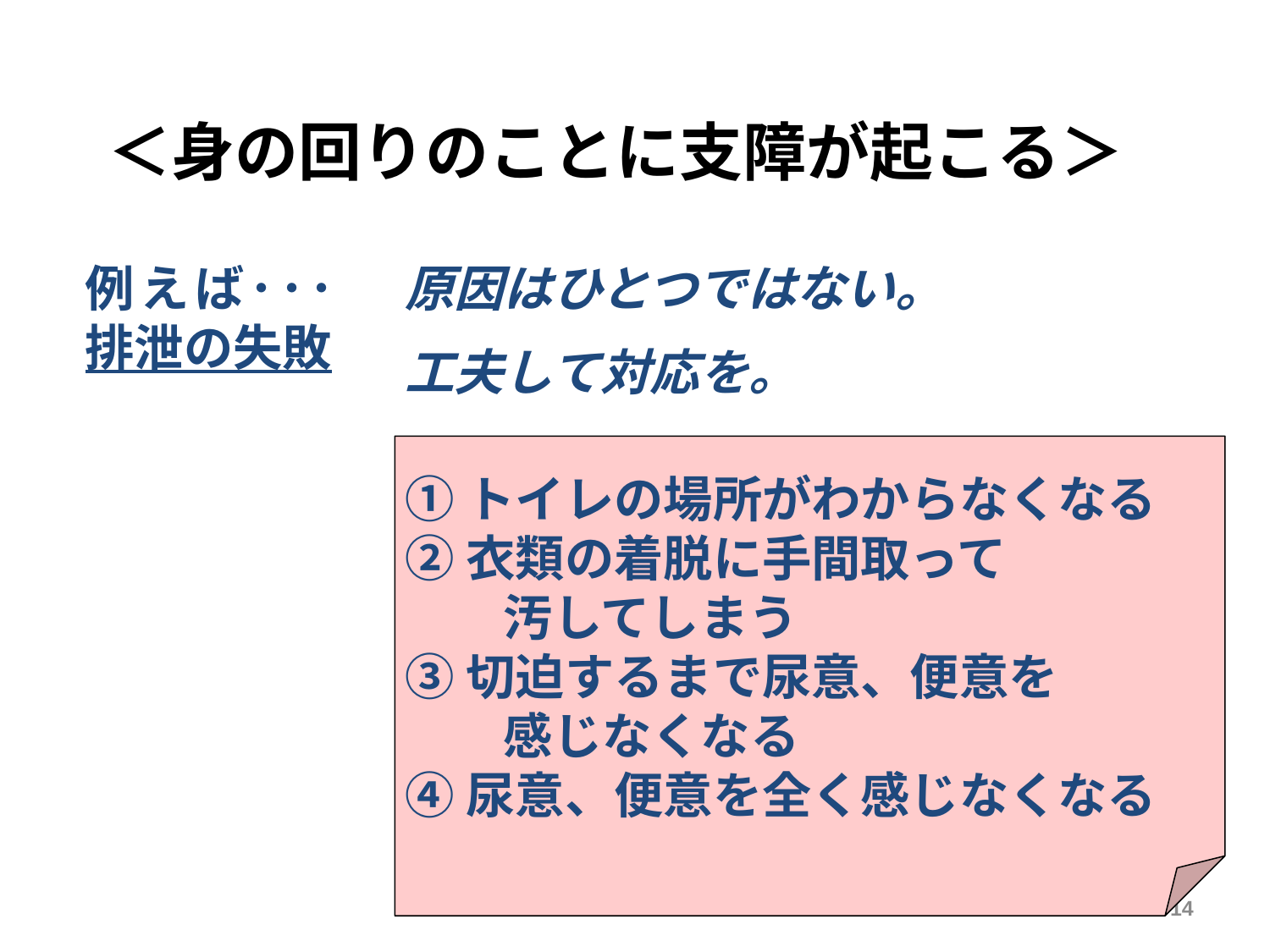

# ＜身の回りのことに支障が起こる＞
例えば･･･排泄の失敗
原因はひとつではない。
工夫して対応を。
①トイレの場所がわからなくなる
②衣類の着脱に手間取って
　　汚してしまう
③切迫するまで尿意、便意を
　　感じなくなる
④尿意、便意を全く感じなくなる
14